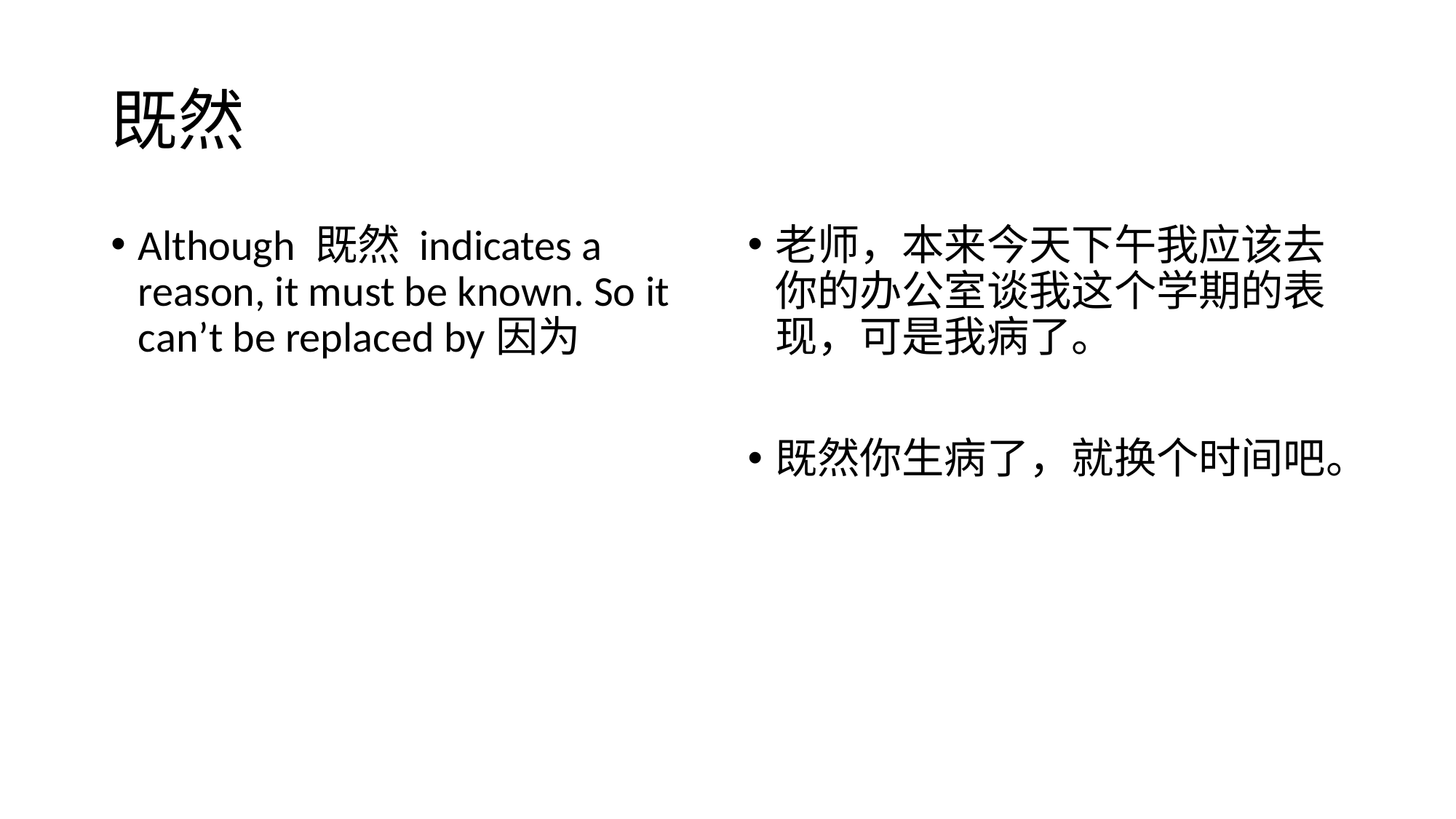

# 既然
Although 既然 indicates a reason, it must be known. So it can’t be replaced by因为

老师，本来今天下午我应该去你的办公室谈我这个学期的表现，可是我病了。

既然你生病了，就换个时间吧。